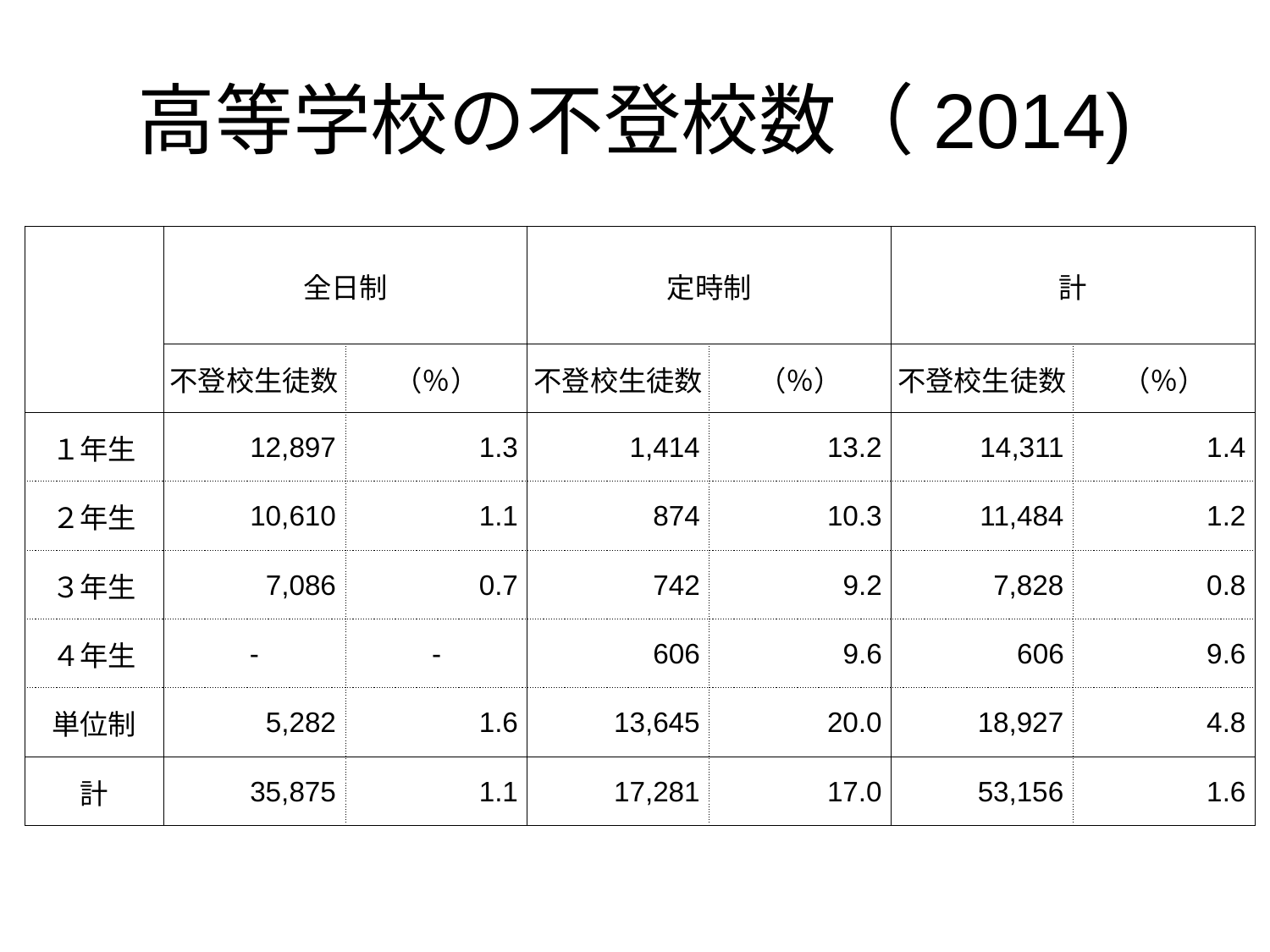

# 高等学校の不登校数（2014)
|  | 全日制 |  | 定時制 |  | 計 |  |
| --- | --- | --- | --- | --- | --- | --- |
|  |  |  |  |  |  |  |
|  | 不登校生徒数 | （％） | 不登校生徒数 | （％） | 不登校生徒数 | （％） |
| １年生 | 12,897 | 1.3 | 1,414 | 13.2 | 14,311 | 1.4 |
| ２年生 | 10,610 | 1.1 | 874 | 10.3 | 11,484 | 1.2 |
| ３年生 | 7,086 | 0.7 | 742 | 9.2 | 7,828 | 0.8 |
| ４年生 | - | - | 606 | 9.6 | 606 | 9.6 |
| 単位制 | 5,282 | 1.6 | 13,645 | 20.0 | 18,927 | 4.8 |
| 計 | 35,875 | 1.1 | 17,281 | 17.0 | 53,156 | 1.6 |